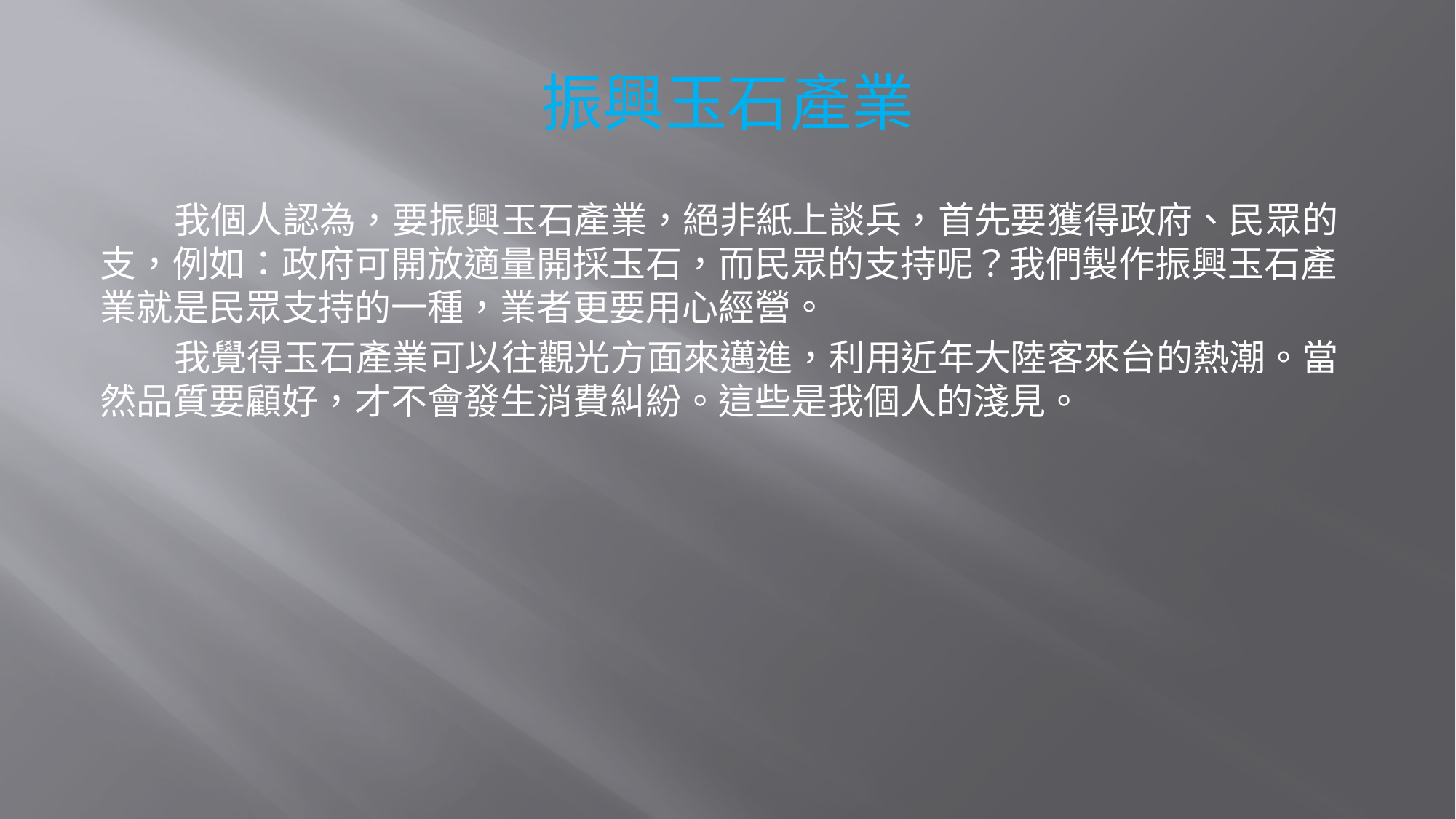

# 振興玉石產業
        我個人認為，要振興玉石產業，絕非紙上談兵，首先要獲得政府、民眾的支，例如：政府可開放適量開採玉石，而民眾的支持呢？我們製作振興玉石產業就是民眾支持的一種，業者更要用心經營。
        我覺得玉石產業可以往觀光方面來邁進，利用近年大陸客來台的熱潮。當然品質要顧好，才不會發生消費糾紛。這些是我個人的淺見。